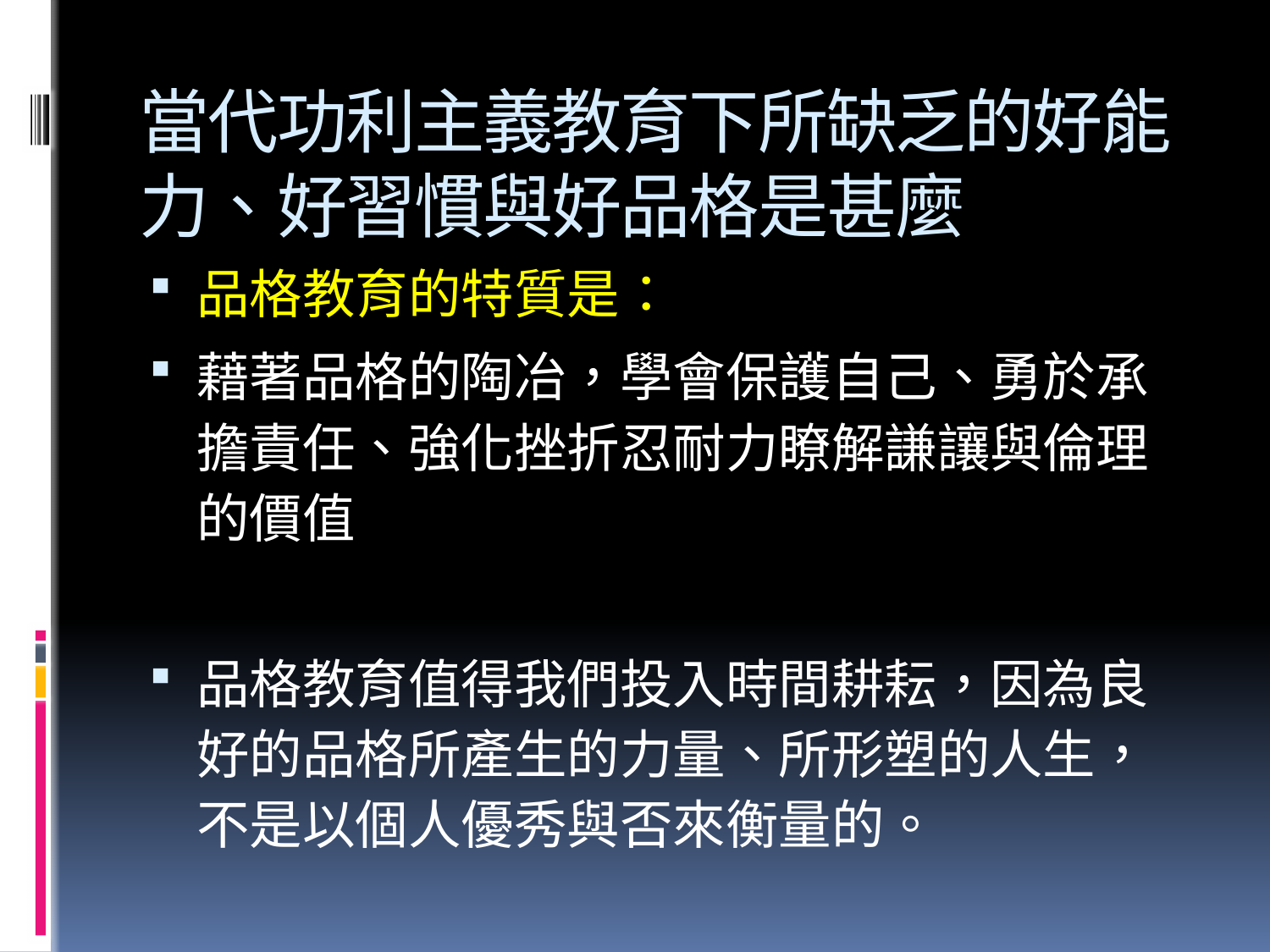

# 當代功利主義教育下所缺乏的好能力、好習慣與好品格是甚麼
品格教育的特質是：
藉著品格的陶冶，學會保護自己、勇於承擔責任、強化挫折忍耐力瞭解謙讓與倫理的價值

品格教育值得我們投入時間耕耘，因為良好的品格所產生的力量、所形塑的人生，不是以個人優秀與否來衡量的。